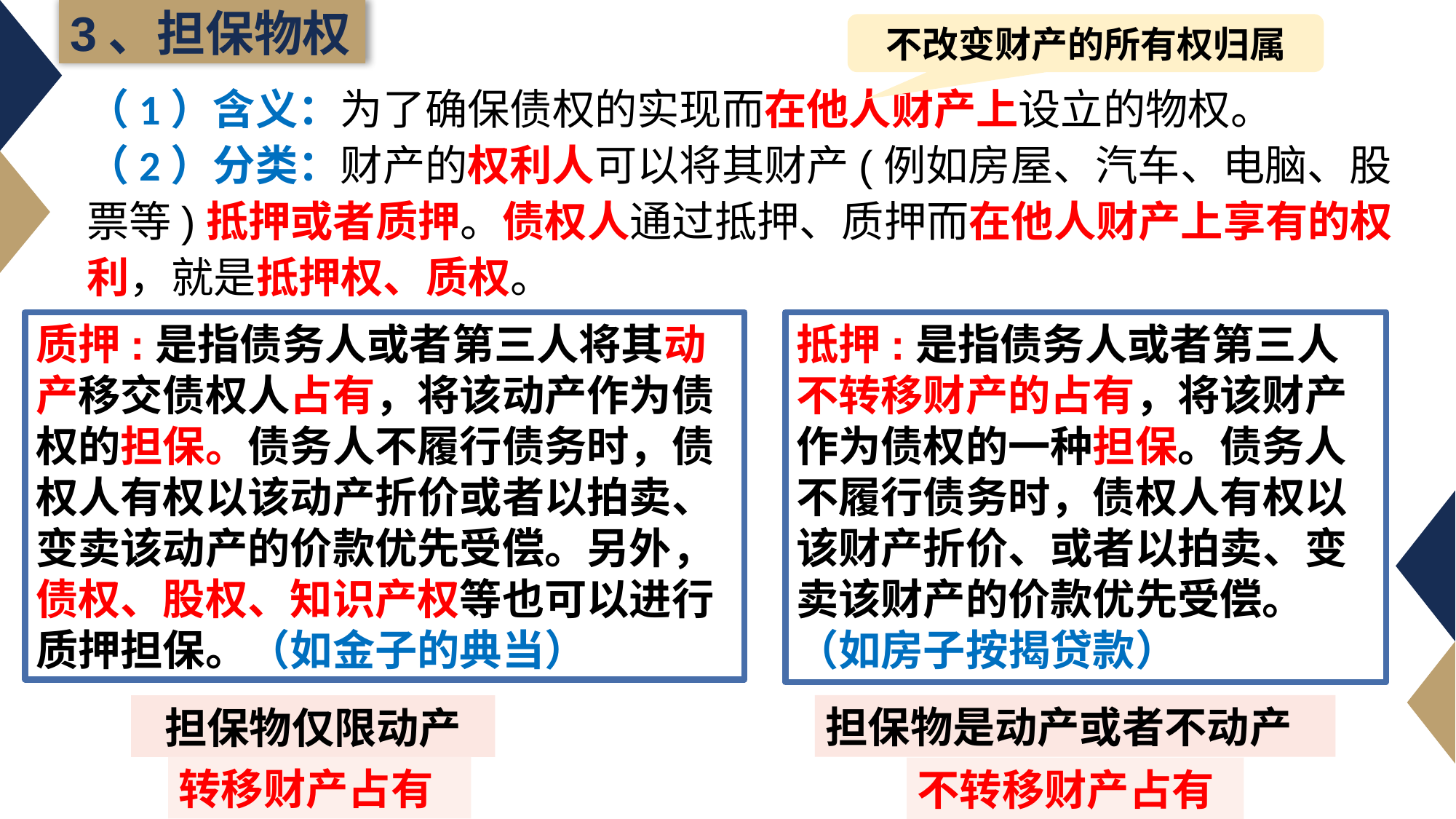

3、担保物权
不改变财产的所有权归属
（1）含义：为了确保债权的实现而在他人财产上设立的物权。
（2）分类：财产的权利人可以将其财产(例如房屋、汽车、电脑、股票等)抵押或者质押。债权人通过抵押、质押而在他人财产上享有的权利，就是抵押权、质权。

质押:是指债务人或者第三人将其动产移交债权人占有，将该动产作为债权的担保。债务人不履行债务时，债权人有权以该动产折价或者以拍卖、变卖该动产的价款优先受偿。另外，债权、股权、知识产权等也可以进行质押担保。（如金子的典当）
抵押:是指债务人或者第三人不转移财产的占有，将该财产作为债权的一种担保。债务人不履行债务时，债权人有权以该财产折价、或者以拍卖、变卖该财产的价款优先受偿。
（如房子按揭贷款）
担保物是动产或者不动产
担保物仅限动产
转移财产占有
不转移财产占有